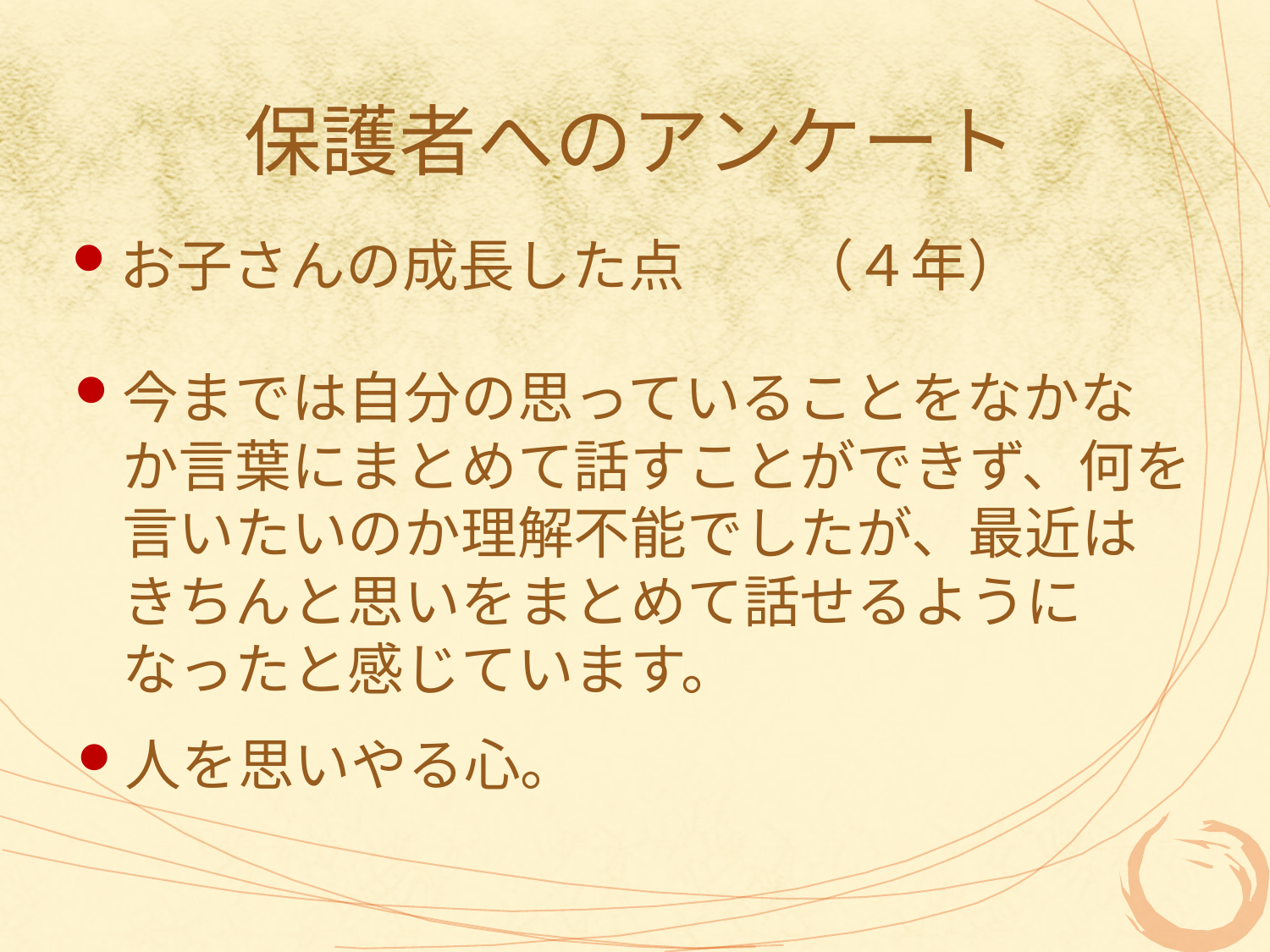

# 保護者へのアンケート
お子さんの成長した点　　（４年）
今までは自分の思っていることをなかなか言葉にまとめて話すことができず、何を言いたいのか理解不能でしたが、最近はきちんと思いをまとめて話せるようになったと感じています。

人を思いやる心。